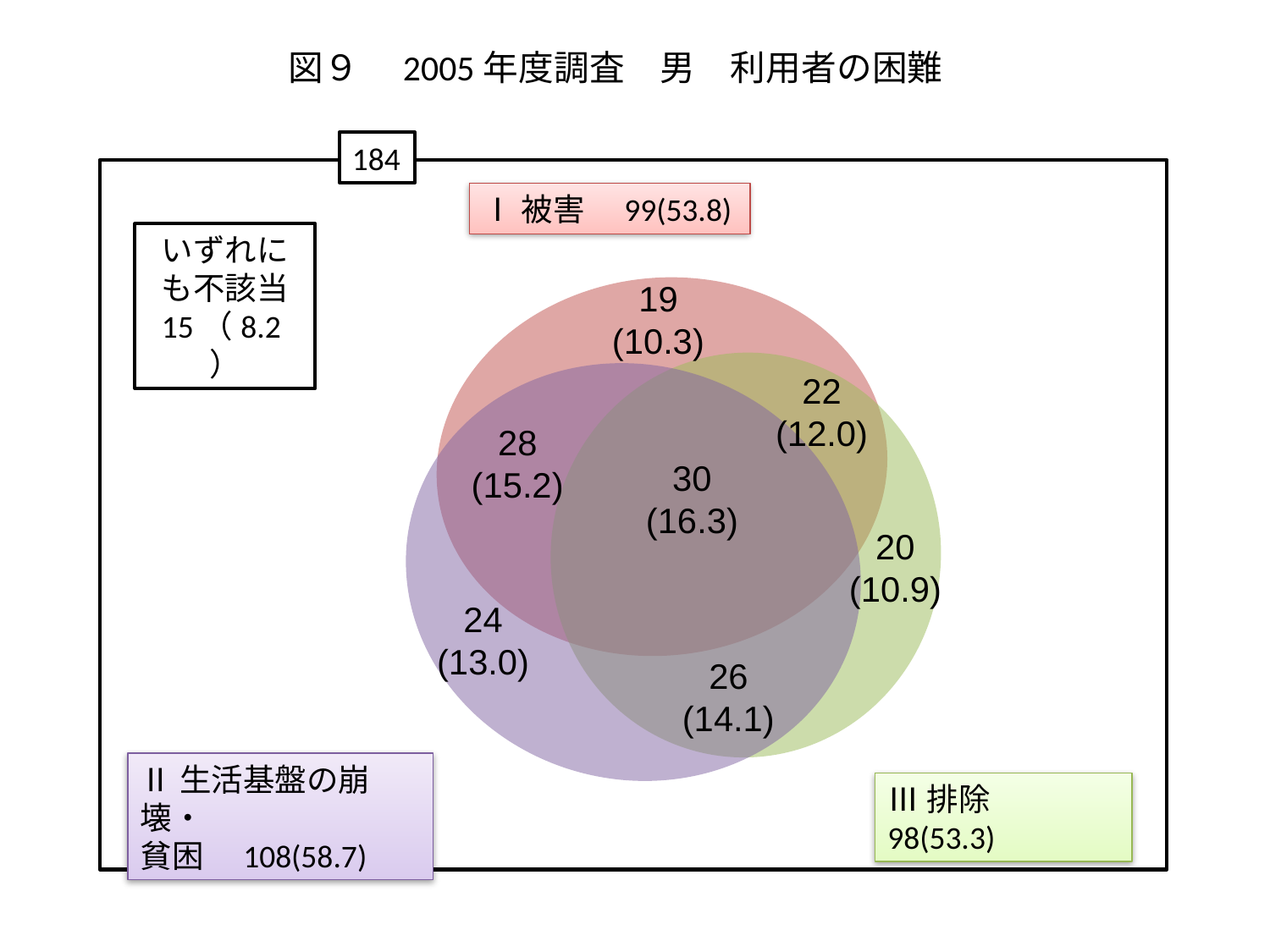

# 図９　2005年度調査　男　利用者の困難
184

Ⅰ被害　99(53.8)

いずれにも不該当
15（8.2）
19
(10.3)
22
(12.0)
28
(15.2)
30
(16.3)
20
(10.9)

24
(13.0)
26
(14.1)
Ⅱ生活基盤の崩壊・
貧困　108(58.7)
Ⅲ排除　98(53.3)